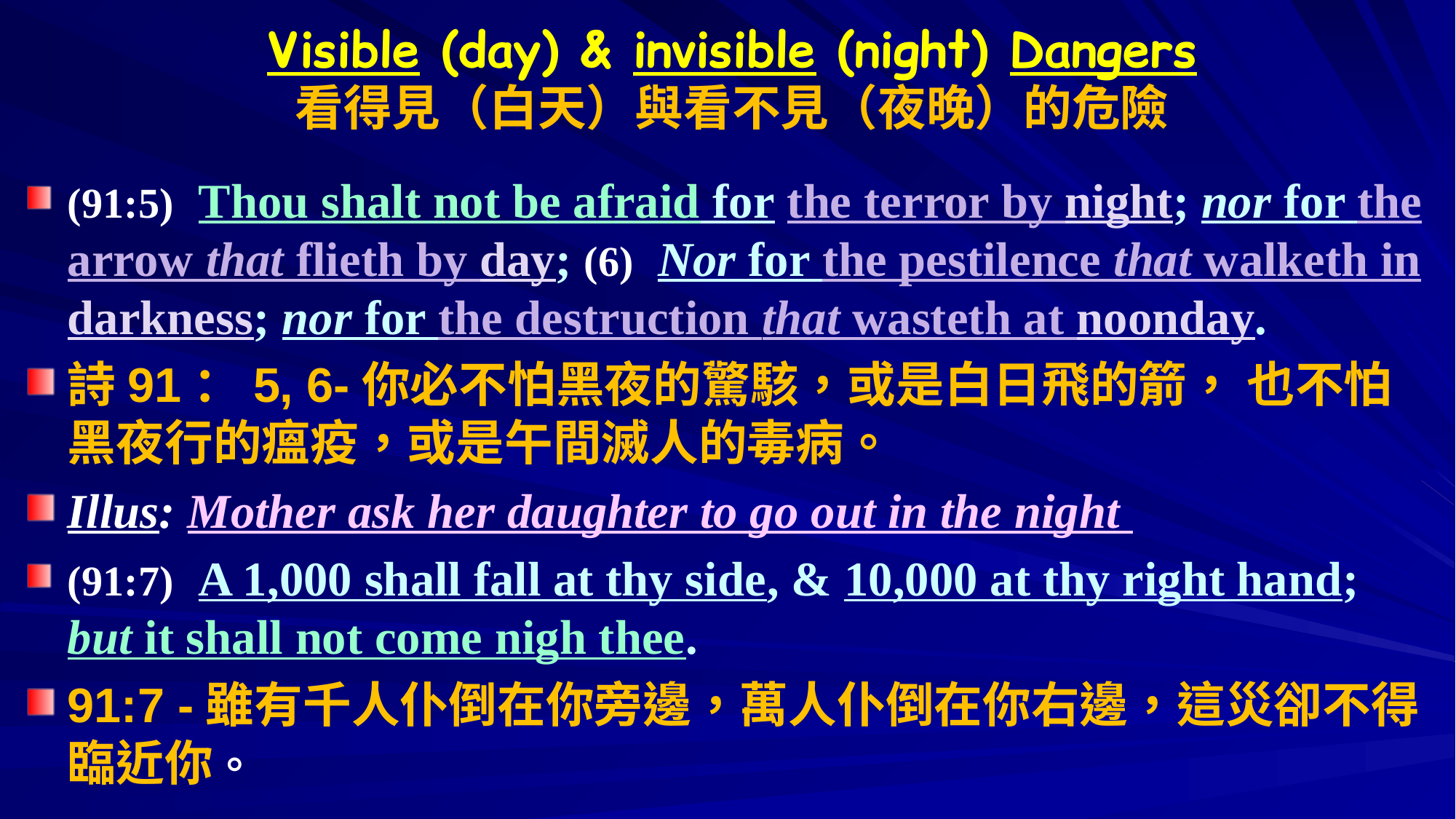

# Visible (day) & invisible (night) Dangers 看得見（白天）與看不見（夜晚）的危險
(91:5)  Thou shalt not be afraid for the terror by night; nor for the arrow that flieth by day; (6)  Nor for the pestilence that walketh in darkness; nor for the destruction that wasteth at noonday.
詩91：5, 6-你必不怕黑夜的驚駭，或是白日飛的箭， 也不怕黑夜行的瘟疫，或是午間滅人的毒病。
Illus: Mother ask her daughter to go out in the night
(91:7)  A 1,000 shall fall at thy side, & 10,000 at thy right hand; but it shall not come nigh thee.
91:7 -雖有千人仆倒在你旁邊，萬人仆倒在你右邊，這災卻不得臨近你。